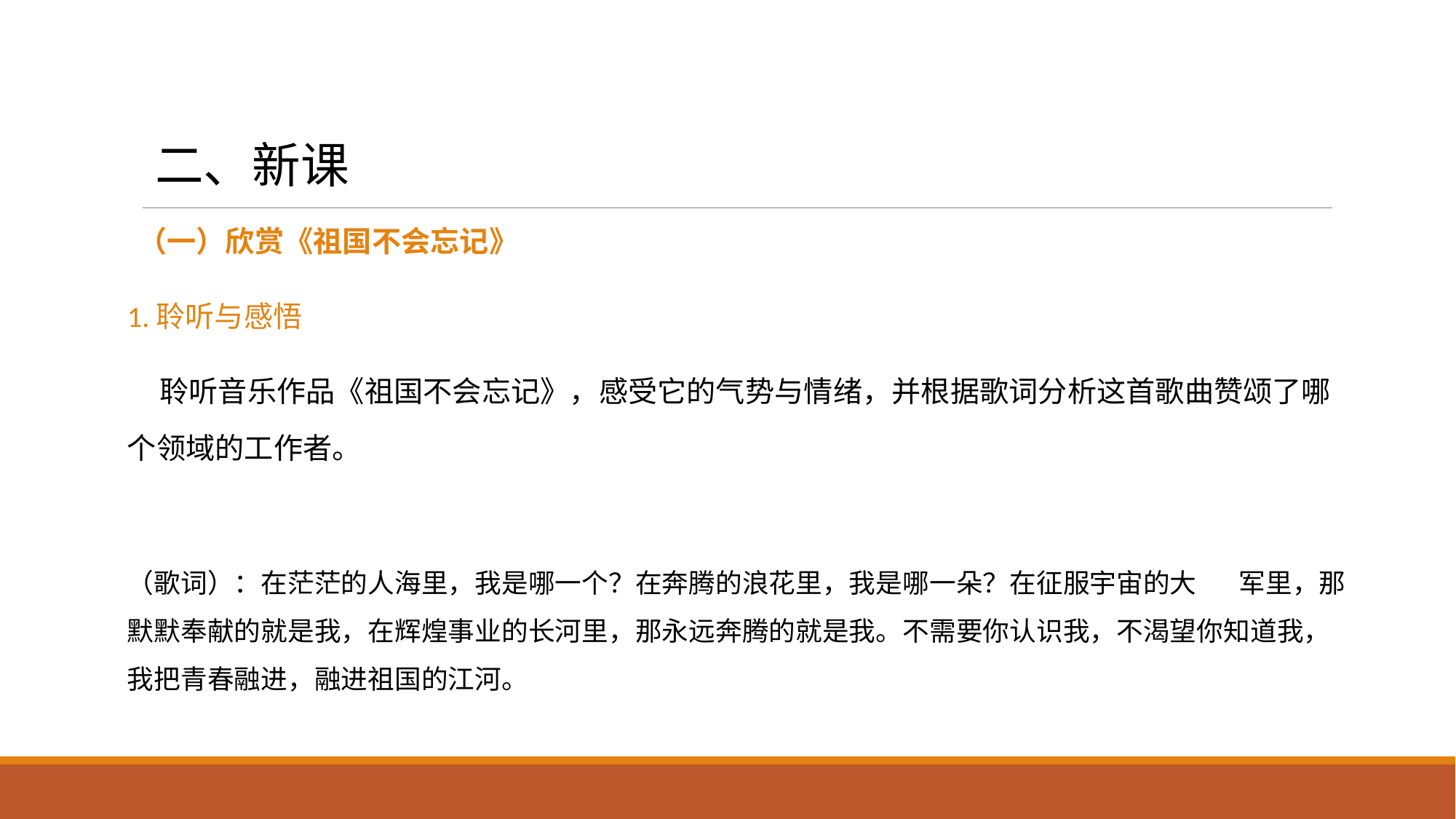

二、新课
（一）欣赏《祖国不会忘记》
1.聆听与感悟
    聆听音乐作品《祖国不会忘记》，感受它的气势与情绪，并根据歌词分析这首歌曲赞颂了哪个领域的工作者。

（歌词）：在茫茫的人海里，我是哪一个？在奔腾的浪花里，我是哪一朵？在征服宇宙的大       军里，那默默奉献的就是我，在辉煌事业的长河里，那永远奔腾的就是我。不需要你认识我，不渴望你知道我，我把青春融进，融进祖国的江河。